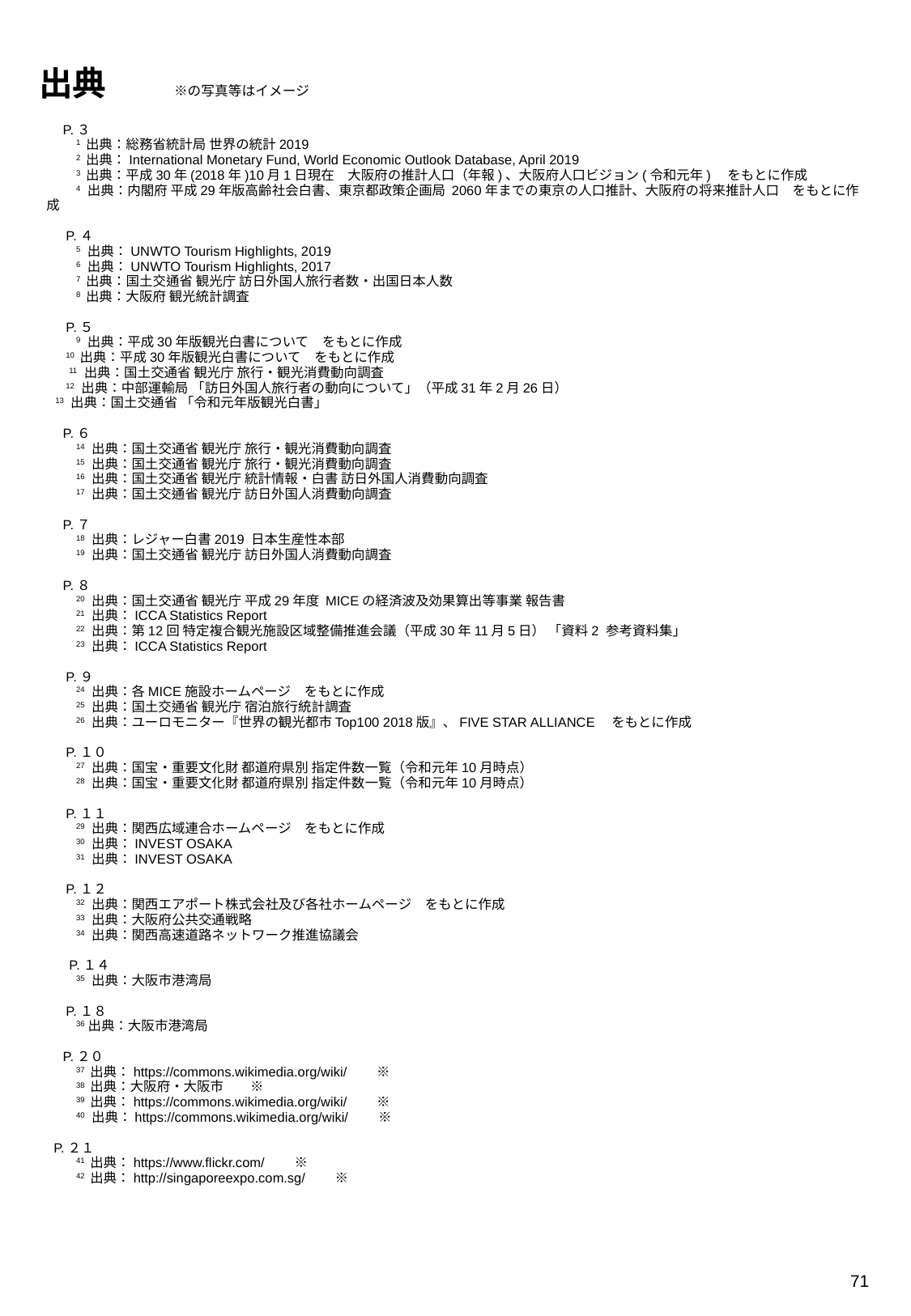

# 出典　　※の写真等はイメージ
　P.３
　　1 出典：総務省統計局 世界の統計2019
　　2 出典：International Monetary Fund, World Economic Outlook Database, April 2019
　　3 出典：平成30年(2018年)10月1日現在　大阪府の推計人口（年報)、大阪府人口ビジョン(令和元年)　をもとに作成
　　4 出典：内閣府 平成29年版高齢社会白書、東京都政策企画局 2060年までの東京の人口推計、大阪府の将来推計人口　をもとに作成

　 P.４
　　5 出典：UNWTO Tourism Highlights, 2019
　　6 出典：UNWTO Tourism Highlights, 2017
　　7 出典：国土交通省 観光庁 訪日外国人旅行者数・出国日本人数
　　8 出典：大阪府 観光統計調査

　 P.５
　　9 出典：平成30年版観光白書について　をもとに作成
　 10 出典：平成30年版観光白書について　をもとに作成
 　11 出典：国土交通省 観光庁 旅行・観光消費動向調査
　 12 出典：中部運輸局 「訪日外国人旅行者の動向について」（平成31年2月26日）
    13 出典：国土交通省 「令和元年版観光白書」

　P.６
　　14 出典：国土交通省 観光庁 旅行・観光消費動向調査
　　15 出典：国土交通省 観光庁 旅行・観光消費動向調査
　　16 出典：国土交通省 観光庁 統計情報・白書 訪日外国人消費動向調査
　　17 出典：国土交通省 観光庁 訪日外国人消費動向調査

　P.７
　　18 出典：レジャー白書2019 日本生産性本部
　　19 出典：国土交通省 観光庁 訪日外国人消費動向調査

　P.８
　　20 出典：国土交通省 観光庁 平成29年度 MICEの経済波及効果算出等事業 報告書
　　21 出典：ICCA Statistics Report
　　22 出典：第12回 特定複合観光施設区域整備推進会議（平成30年11月5日） 「資料2 参考資料集」
　　23 出典：ICCA Statistics Report

　 P.９
　　24 出典：各MICE施設ホームページ　をもとに作成
　　25 出典：国土交通省 観光庁 宿泊旅行統計調査
　　26 出典：ユーロモニター『世界の観光都市Top100 2018版』、FIVE STAR ALLIANCE　をもとに作成

　 P.１０
　　27 出典：国宝・重要文化財 都道府県別 指定件数一覧（令和元年10月時点）
　　28 出典：国宝・重要文化財 都道府県別 指定件数一覧（令和元年10月時点）

　 P.１１
　　29 出典：関西広域連合ホームページ　をもとに作成
　　30 出典：INVEST OSAKA
　　31 出典：INVEST OSAKA

　 P.１２
　　32 出典：関西エアポート株式会社及び各社ホームページ　をもとに作成
　　33 出典：大阪府公共交通戦略
　　34 出典：関西高速道路ネットワーク推進協議会

 　P.１４
　　35 出典：大阪市港湾局

　 P.１８
　　36出典：大阪市港湾局

　P.２０
　　37 出典：https://commons.wikimedia.org/wiki/　　※
　　38 出典：大阪府・大阪市　　※
　　39 出典：https://commons.wikimedia.org/wiki/　　※
　　40 出典：https://commons.wikimedia.org/wiki/　　※

  P.２１
　　41 出典：https://www.flickr.com/　　※
　　42 出典：http://singaporeexpo.com.sg/　　※

71